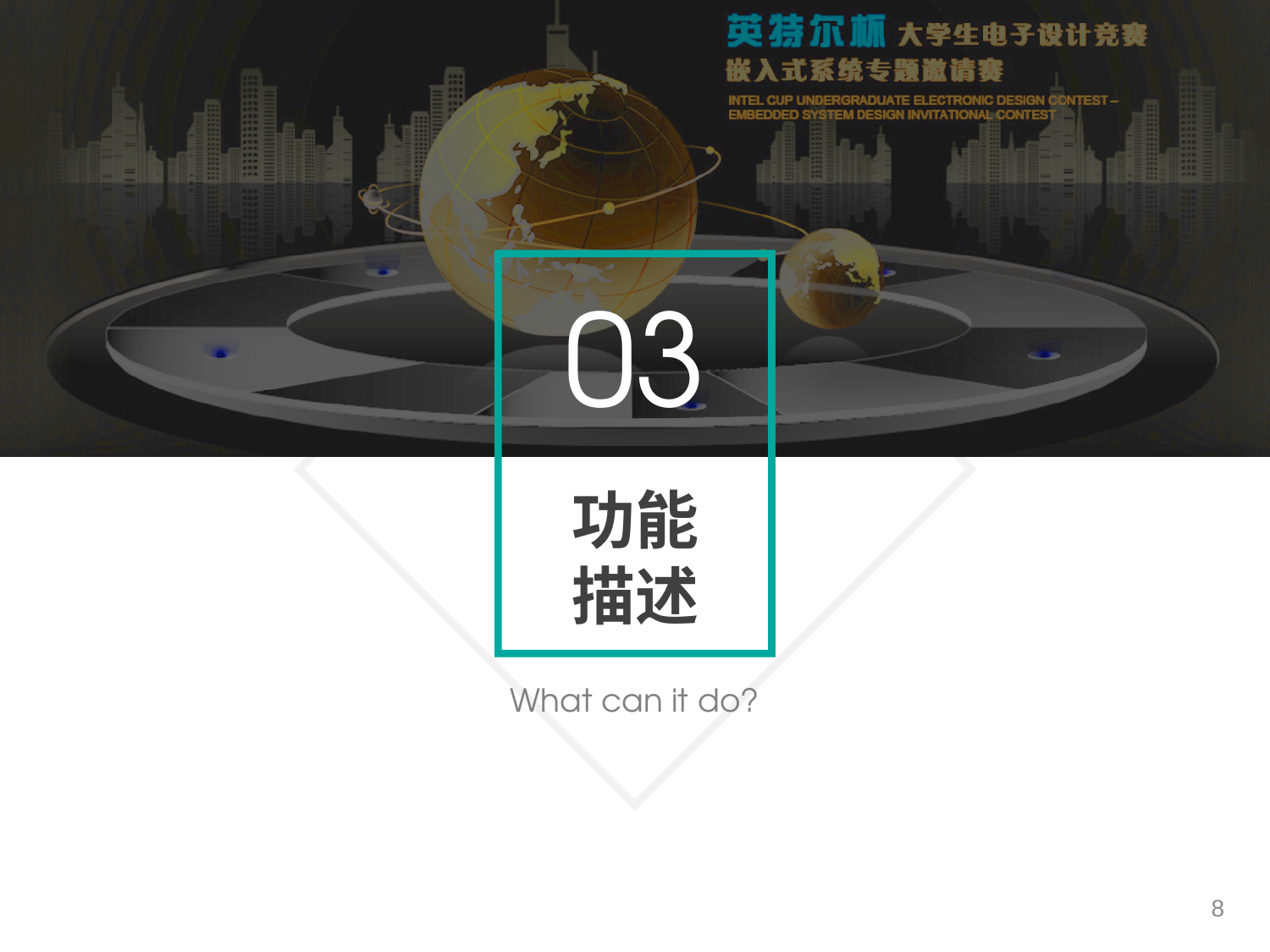

03
功能
描述
What can it do?
8